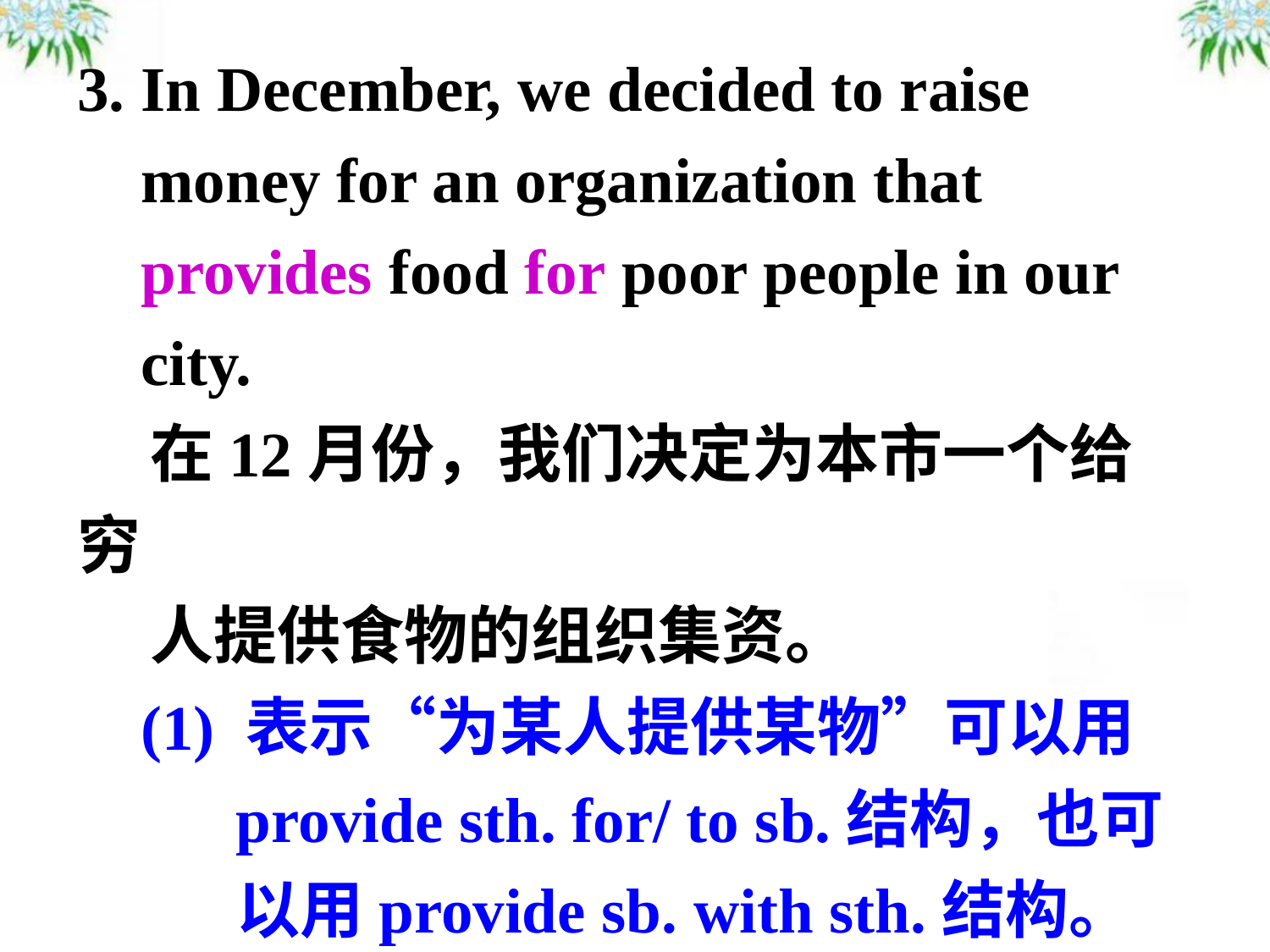

3. In December, we decided to raise
    money for an organization that
    provides food for poor people in our
    city.
    在12月份，我们决定为本市一个给穷
    人提供食物的组织集资。
    (1) 表示“为某人提供某物”可以用
          provide sth. for/ to sb.结构，也可
          以用provide sb. with sth.结构。